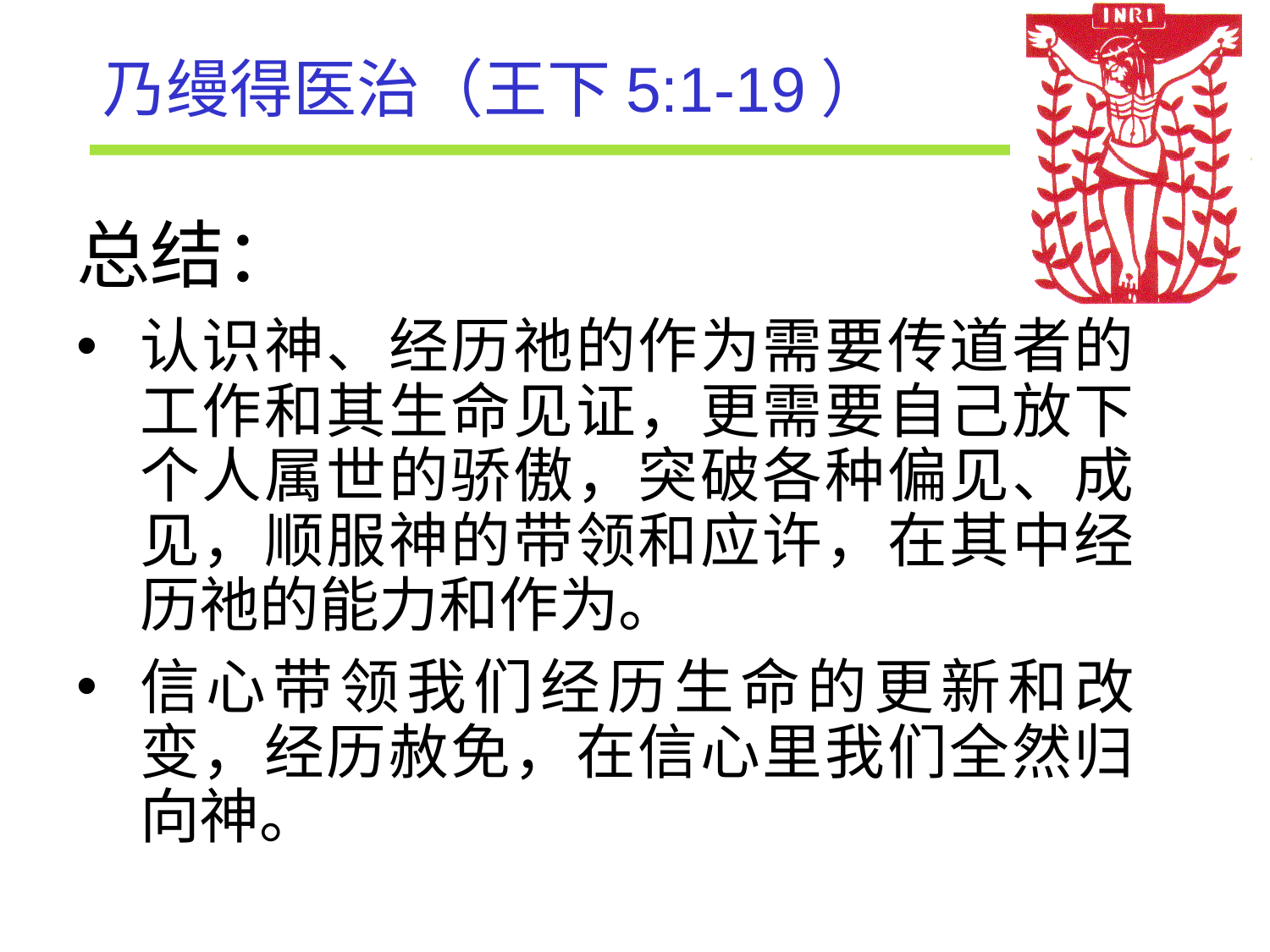

# 乃缦得医治（王下5:1-19）

总结：
认识神、经历祂的作为需要传道者的工作和其生命见证，更需要自己放下个人属世的骄傲，突破各种偏见、成见，顺服神的带领和应许，在其中经历祂的能力和作为。
信心带领我们经历生命的更新和改变，经历赦免，在信心里我们全然归向神。